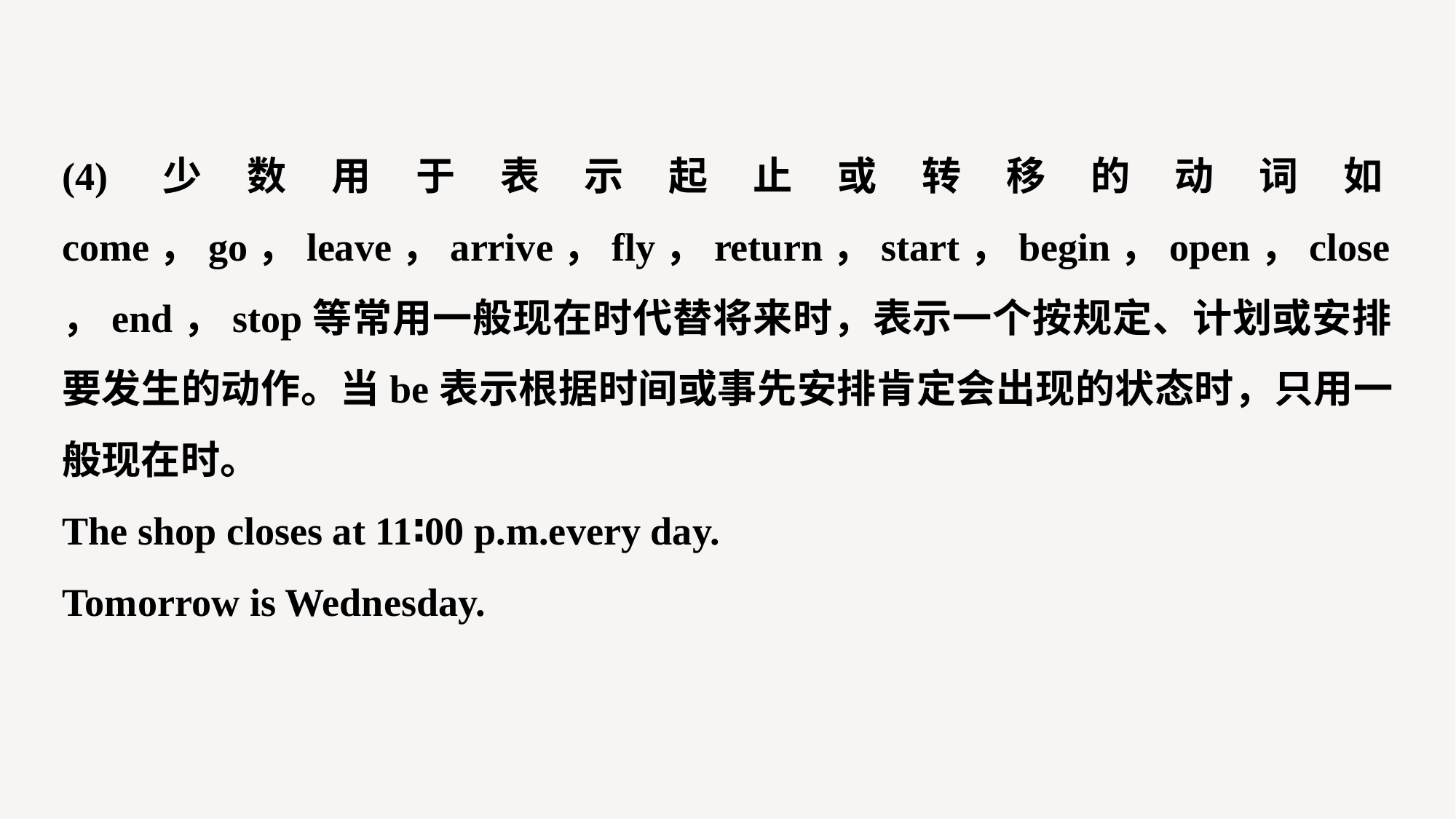

(4)少数用于表示起止或转移的动词如come，go，leave，arrive，fly，return，start，begin，open，close，end，stop等常用一般现在时代替将来时，表示一个按规定、计划或安排要发生的动作。当be表示根据时间或事先安排肯定会出现的状态时，只用一般现在时。
The shop closes at 11∶00 p.m.every day.
Tomorrow is Wednesday.